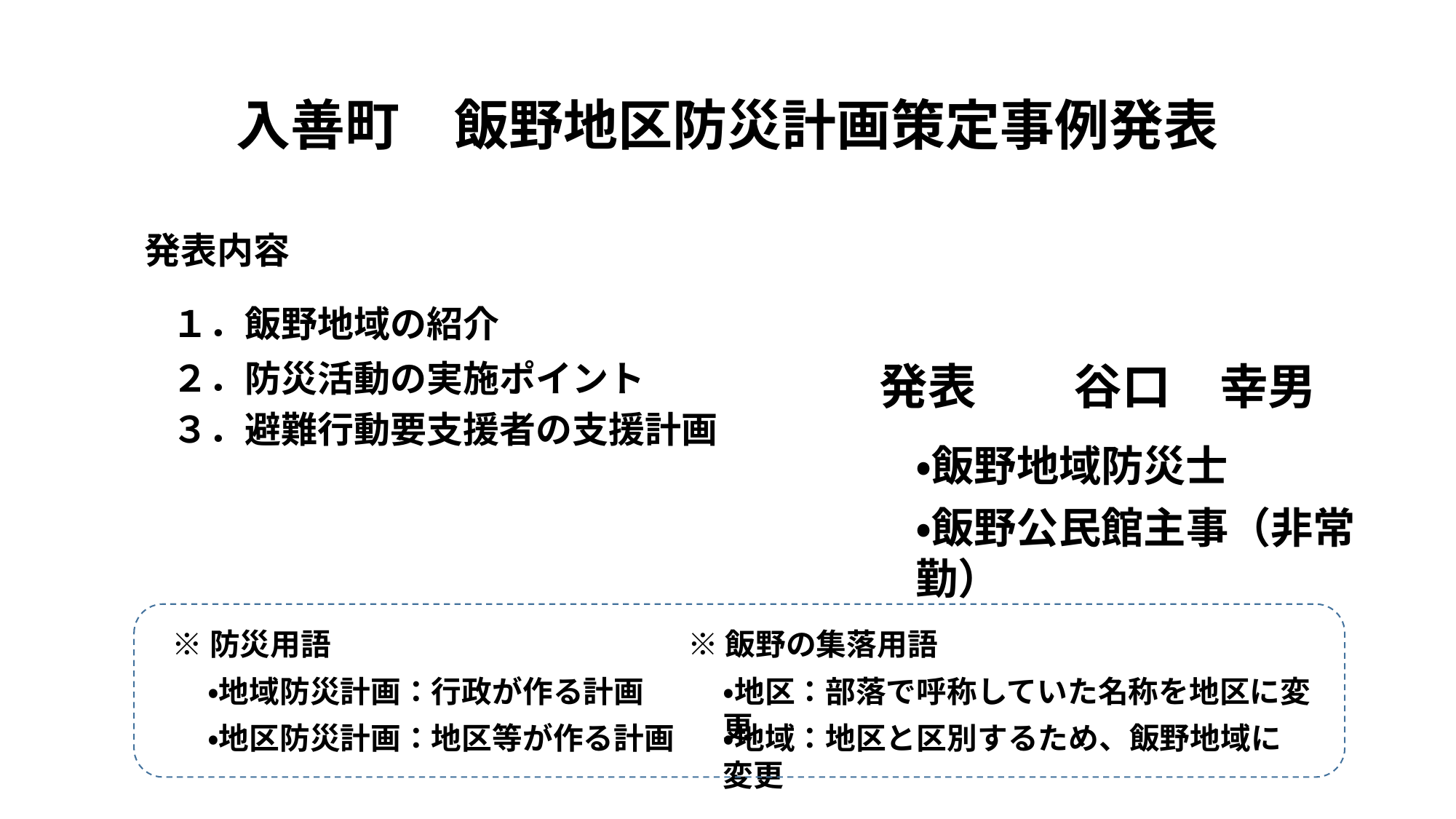

入善町　飯野地区防災計画策定事例発表
発表内容
１．飯野地域の紹介
２．防災活動の実施ポイント
発表　　谷口　幸男
３．避難行動要支援者の支援計画
・飯野地域防災士
・飯野公民館主事（非常勤）

※防災用語
※飯野の集落用語
・地域防災計画：行政が作る計画
・地区：部落で呼称していた名称を地区に変更
・地区防災計画：地区等が作る計画
・地域：地区と区別するため、飯野地域に変更
1